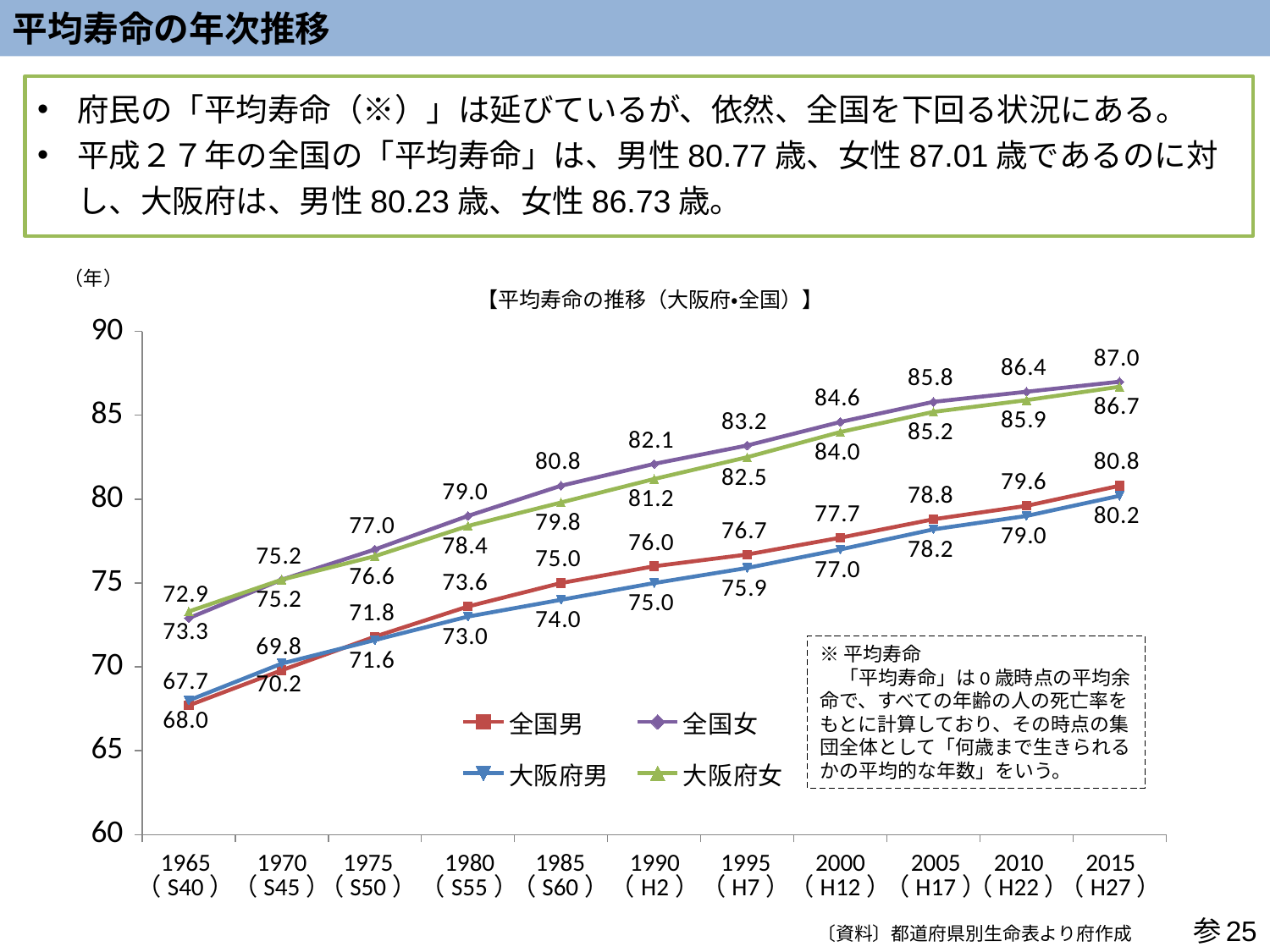

平均寿命の年次推移
府民の「平均寿命（※）」は延びているが、依然、全国を下回る状況にある。
平成２７年の全国の「平均寿命」は、男性80.77歳、女性87.01歳であるのに対し、大阪府は、男性80.23歳、女性86.73歳。

### Chart

| Category | 全国男 | 全国女 | 大阪府男 | 大阪府女 |
|---|---|---|---|---|
| 昭和40年 | 67.7 | 72.9 | 68.0 | 73.3 |
| 昭和45年 | 69.8 | 75.2 | 70.2 | 75.2 |
| 昭和50年 | 71.8 | 77.0 | 71.6 | 76.6 |
| 昭和55年 | 73.6 | 79.0 | 73.0 | 78.4 |
| 昭和60年 | 75.0 | 80.8 | 74.0 | 79.8 |
| 平成2年 | 76.0 | 82.1 | 75.0 | 81.2 |
| 平成7年 | 76.7 | 83.2 | 75.9 | 82.5 |
| 平成12年 | 77.7 | 84.6 | 77.0 | 84.0 |
| 平成17年 | 78.8 | 85.8 | 78.2 | 85.2 |
| 平成22年 | 79.6 | 86.4 | 79.0 | 85.9 |
| 平成27年 | 80.8 | 87.0 | 80.2 | 86.7 |
【平均寿命の推移（大阪府・全国）】
※平均寿命
　「平均寿命」は0歳時点の平均余命で、すべての年齢の人の死亡率をもとに計算しており、その時点の集団全体として「何歳まで生きられるかの平均的な年数」をいう。

1965
（S40）
1970
（S45）
1975
（S50）
1980
（S55）
1985
（S60）
1990
（H2）
1995
（H7）
2000
（H12）
2005
（H17）
2010
（H22）
2015
（H27）
参
25